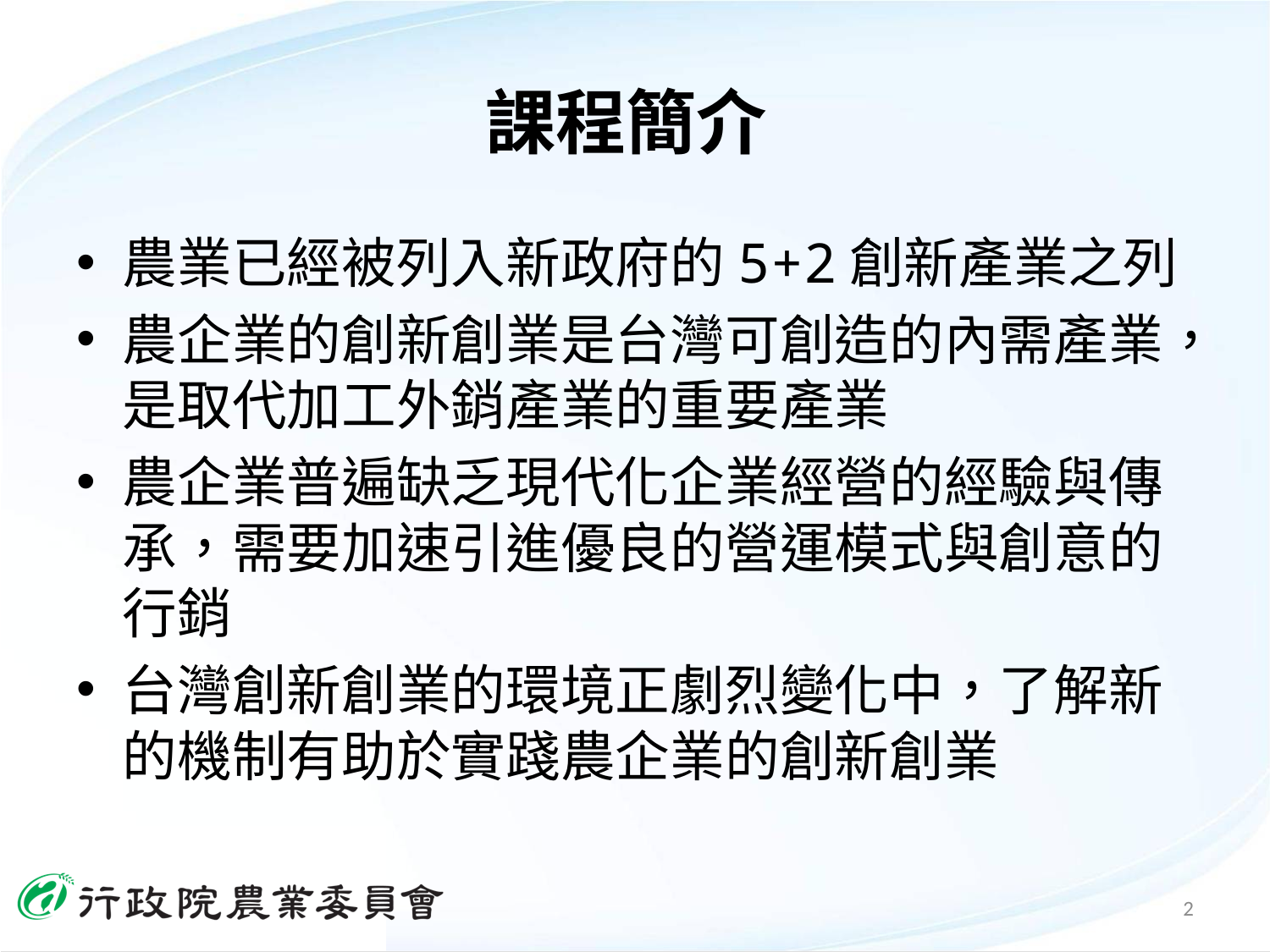

# 課程簡介
農業已經被列入新政府的5+2創新產業之列
農企業的創新創業是台灣可創造的內需產業，是取代加工外銷產業的重要產業
農企業普遍缺乏現代化企業經營的經驗與傳承，需要加速引進優良的營運模式與創意的行銷
台灣創新創業的環境正劇烈變化中，了解新的機制有助於實踐農企業的創新創業
2